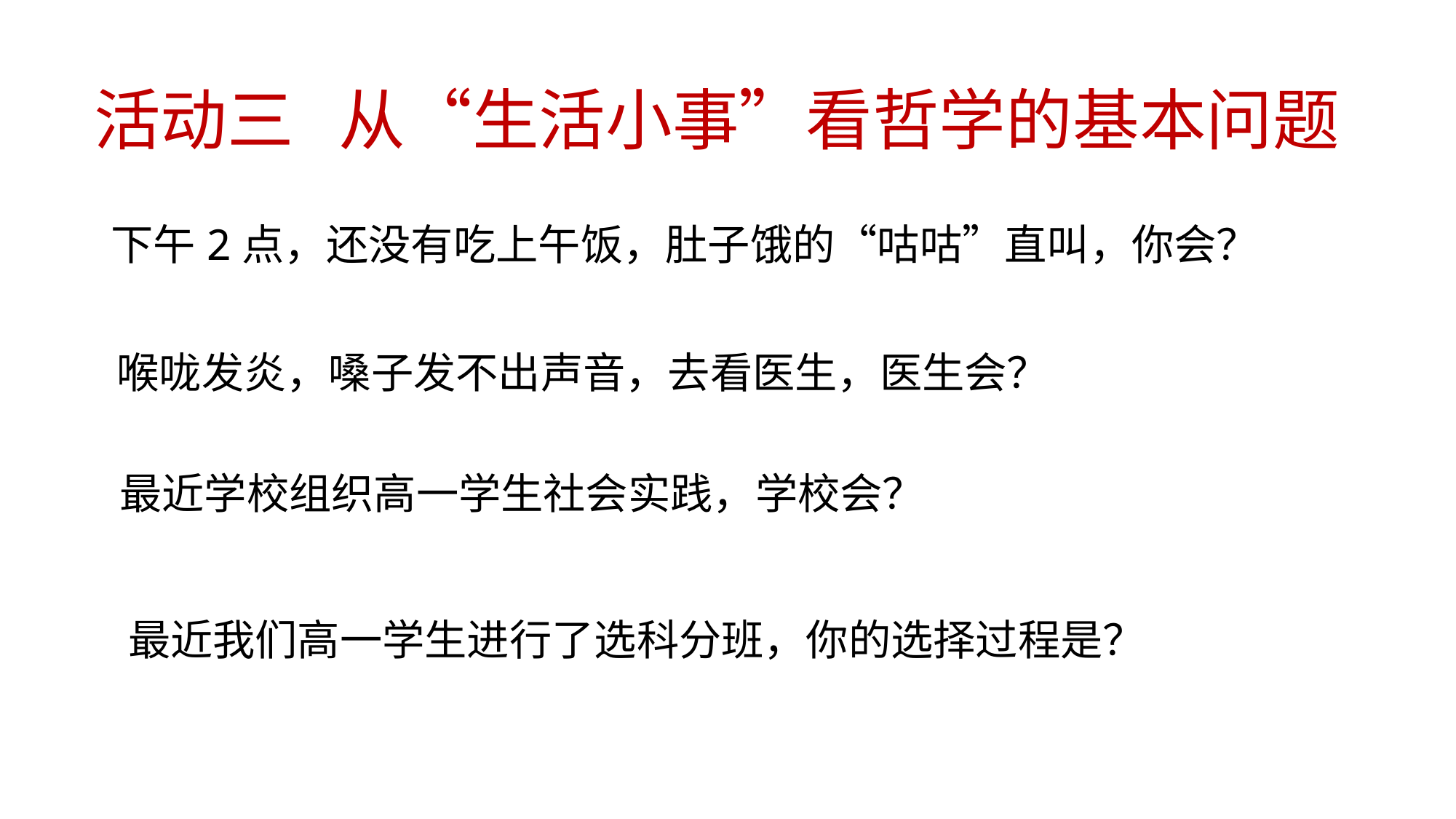

# 活动三   从“生活小事”看哲学的基本问题
下午2点，还没有吃上午饭，肚子饿的“咕咕”直叫，你会？
喉咙发炎，嗓子发不出声音，去看医生，医生会？
最近学校组织高一学生社会实践，学校会？
最近我们高一学生进行了选科分班，你的选择过程是？